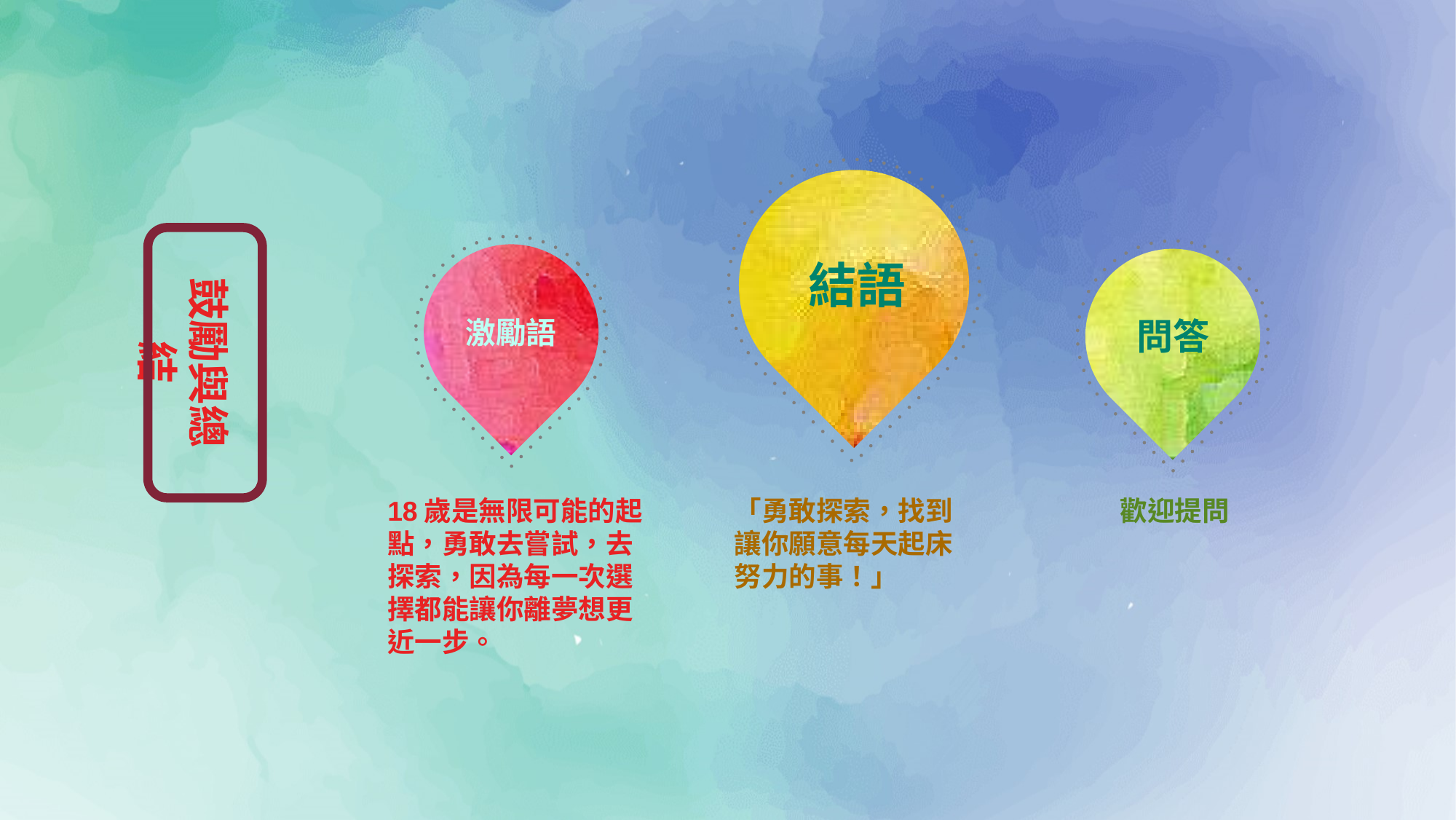

結語
「勇敢探索，找到讓你願意每天起床努力的事！」

激勵語
18歲是無限可能的起點，勇敢去嘗試，去探索，因為每一次選擇都能讓你離夢想更近一步。

歡迎提問

問答
問答
鼓勵與總結